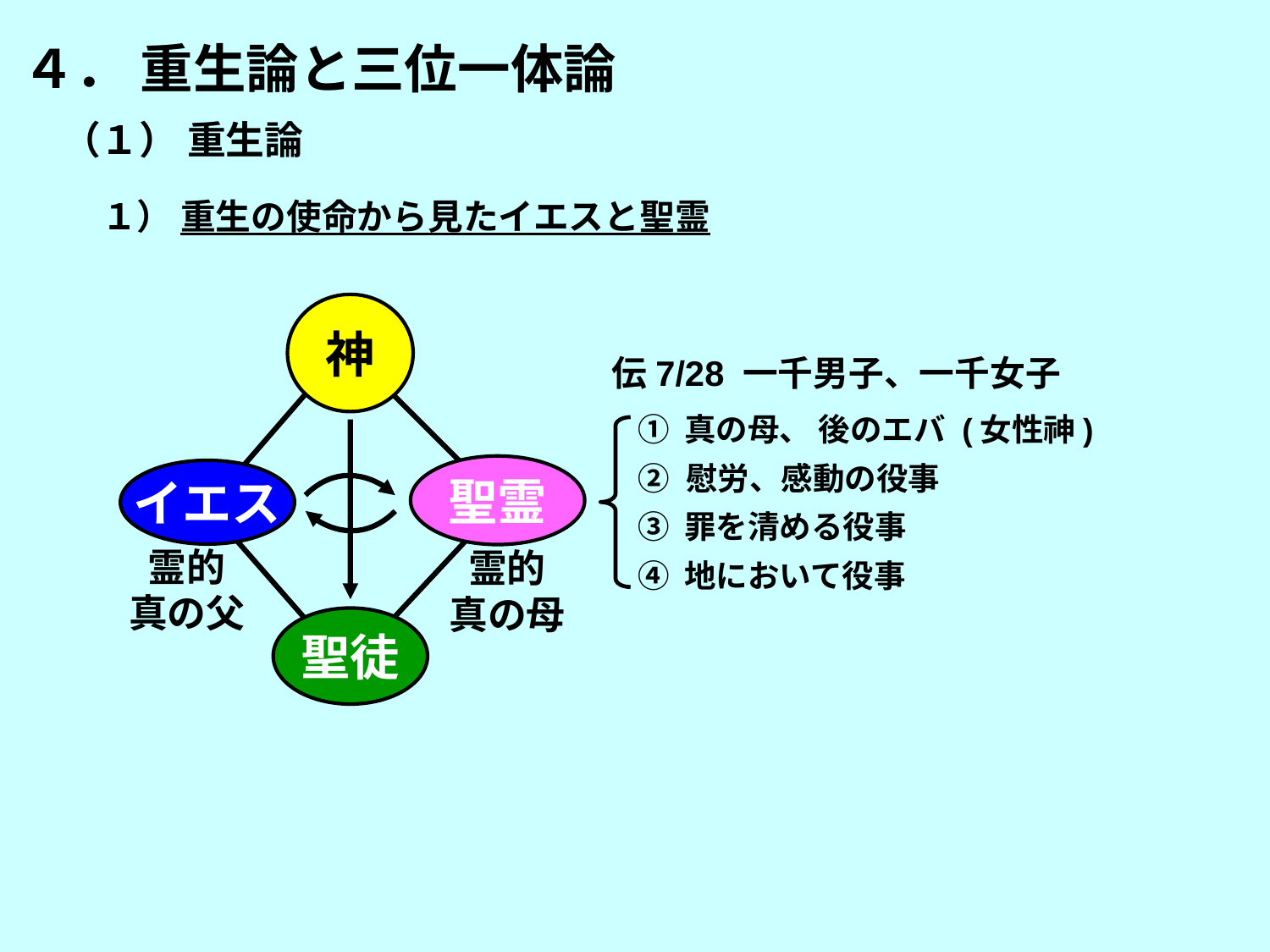

４． 重生論と三位一体論
（１） 重生論
１） 重生の使命から見たイエスと聖霊
神
伝7/28 一千男子、一千女子

① 真の母、 後のエバ (女性神)
② 慰労、感動の役事
③ 罪を清める役事
④ 地において役事

聖霊
イエス

霊的
真の父
霊的
真の母
聖徒